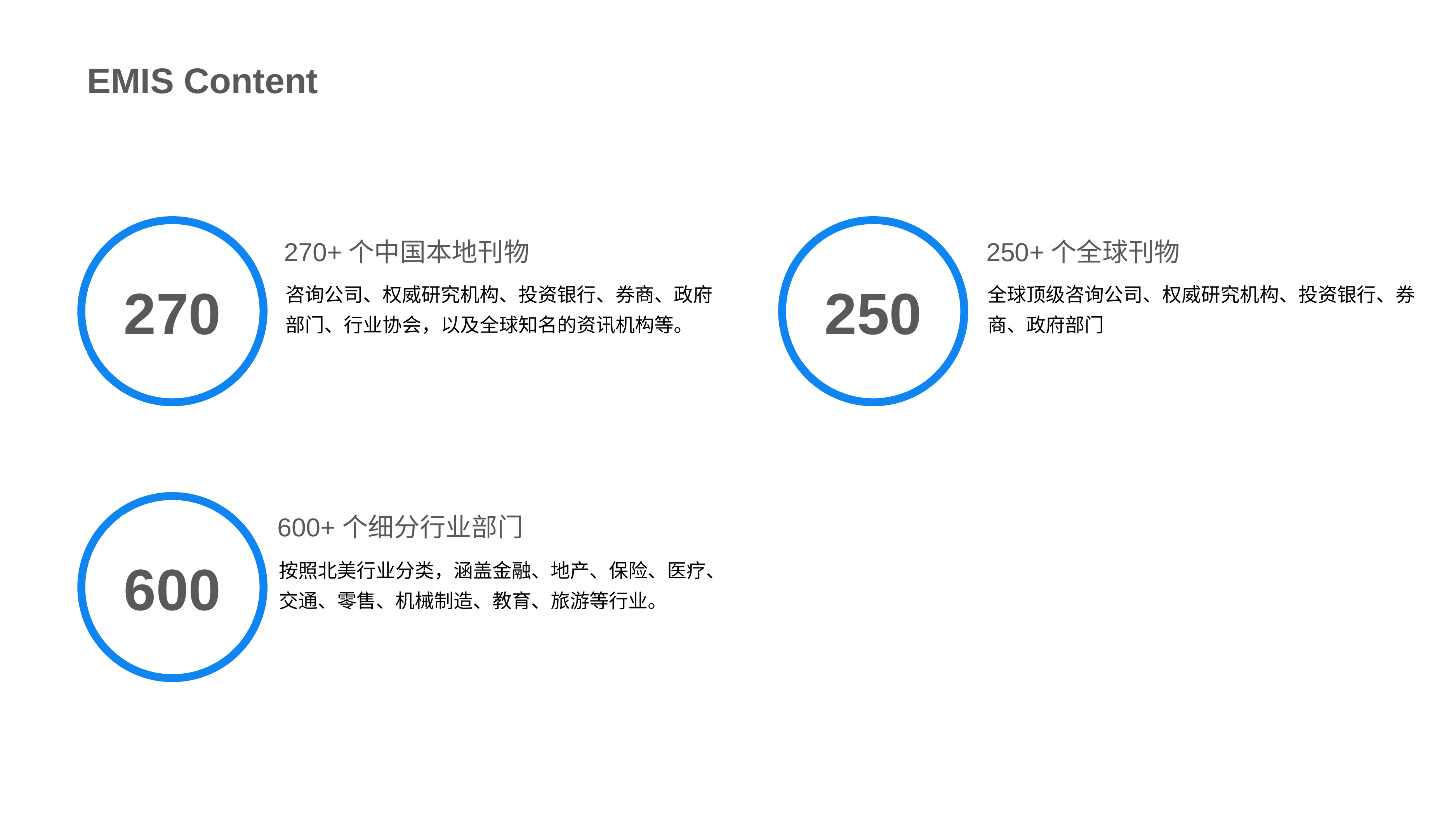

EMIS Content
270

270+个中国本地刊物
250

250+个全球刊物
咨询公司、权威研究机构、投资银行、券商、政府部门、行业协会，以及全球知名的资讯机构等。
全球顶级咨询公司、权威研究机构、投资银行、券商、政府部门
600+个细分行业部门
600

按照北美行业分类，涵盖金融、地产、保险、医疗、交通、零售、机械制造、教育、旅游等行业。